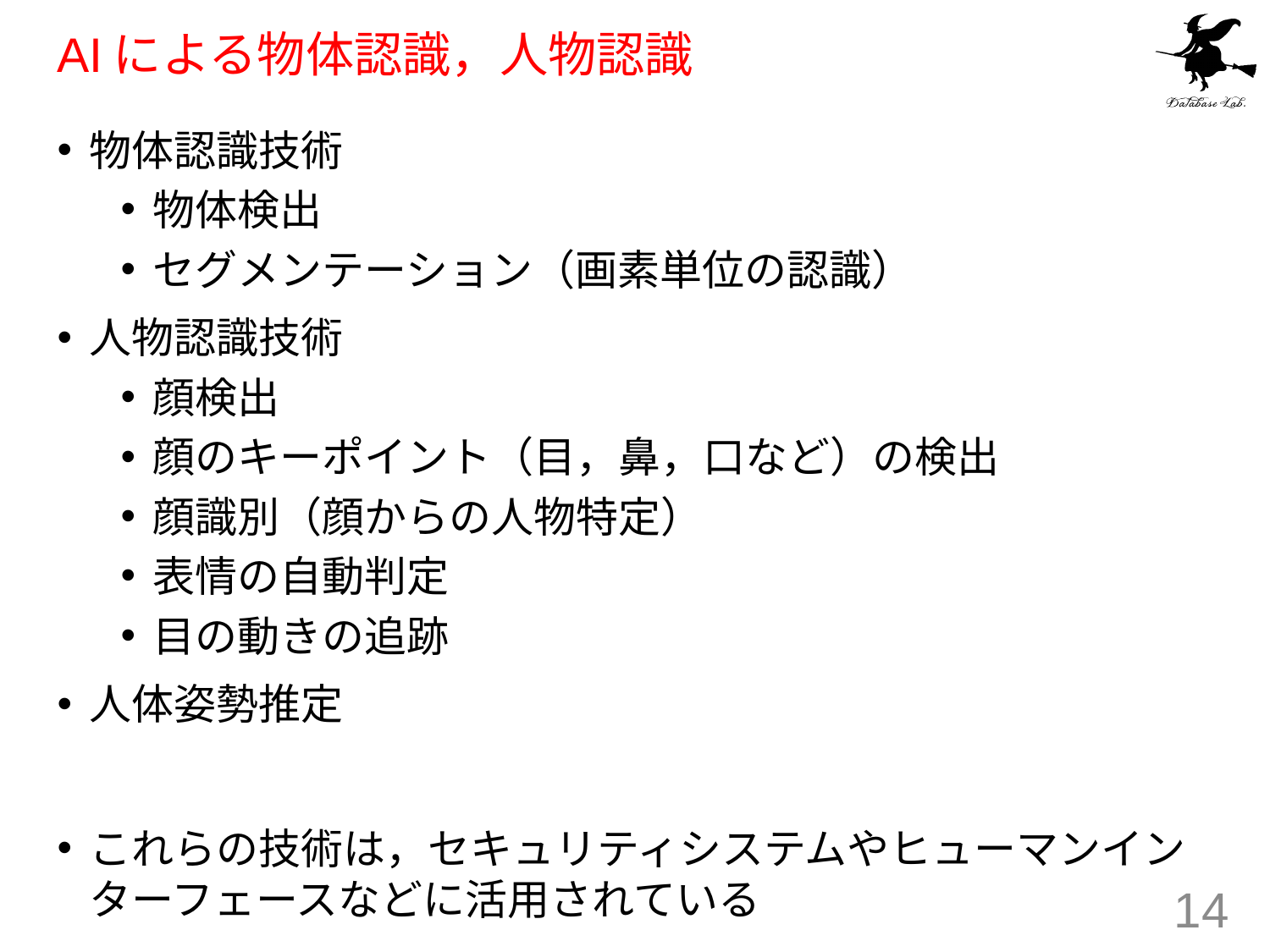

# AIによる物体認識，人物認識
物体認識技術
物体検出
セグメンテーション（画素単位の認識）
人物認識技術
顔検出
顔のキーポイント（目，鼻，口など）の検出
顔識別（顔からの人物特定）
表情の自動判定
目の動きの追跡
人体姿勢推定

これらの技術は，セキュリティシステムやヒューマンインターフェースなどに活用されている
14